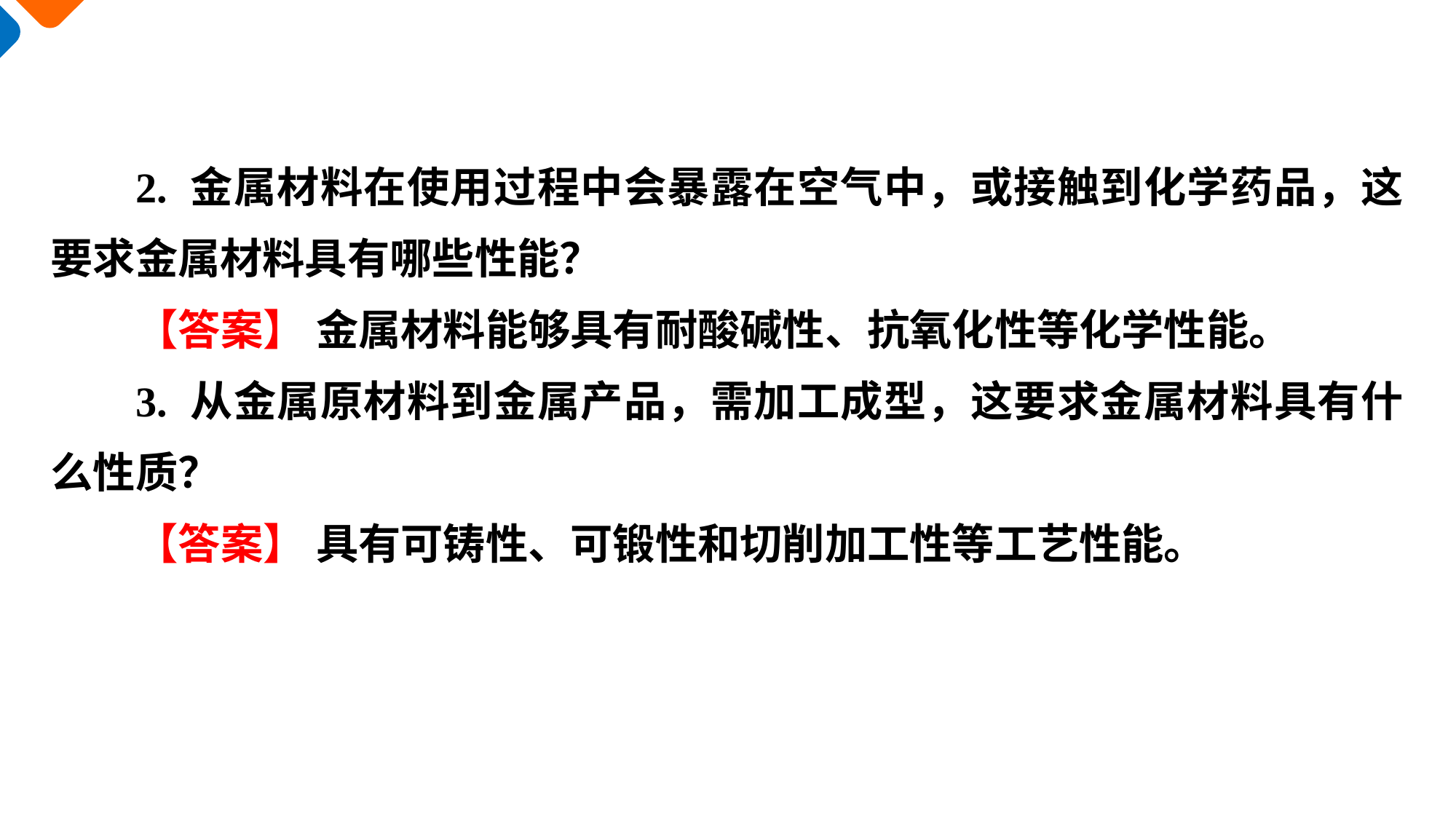

2. 金属材料在使用过程中会暴露在空气中，或接触到化学药品，这要求金属材料具有哪些性能？
【答案】 金属材料能够具有耐酸碱性、抗氧化性等化学性能。
3. 从金属原材料到金属产品，需加工成型，这要求金属材料具有什么性质？
【答案】 具有可铸性、可锻性和切削加工性等工艺性能。